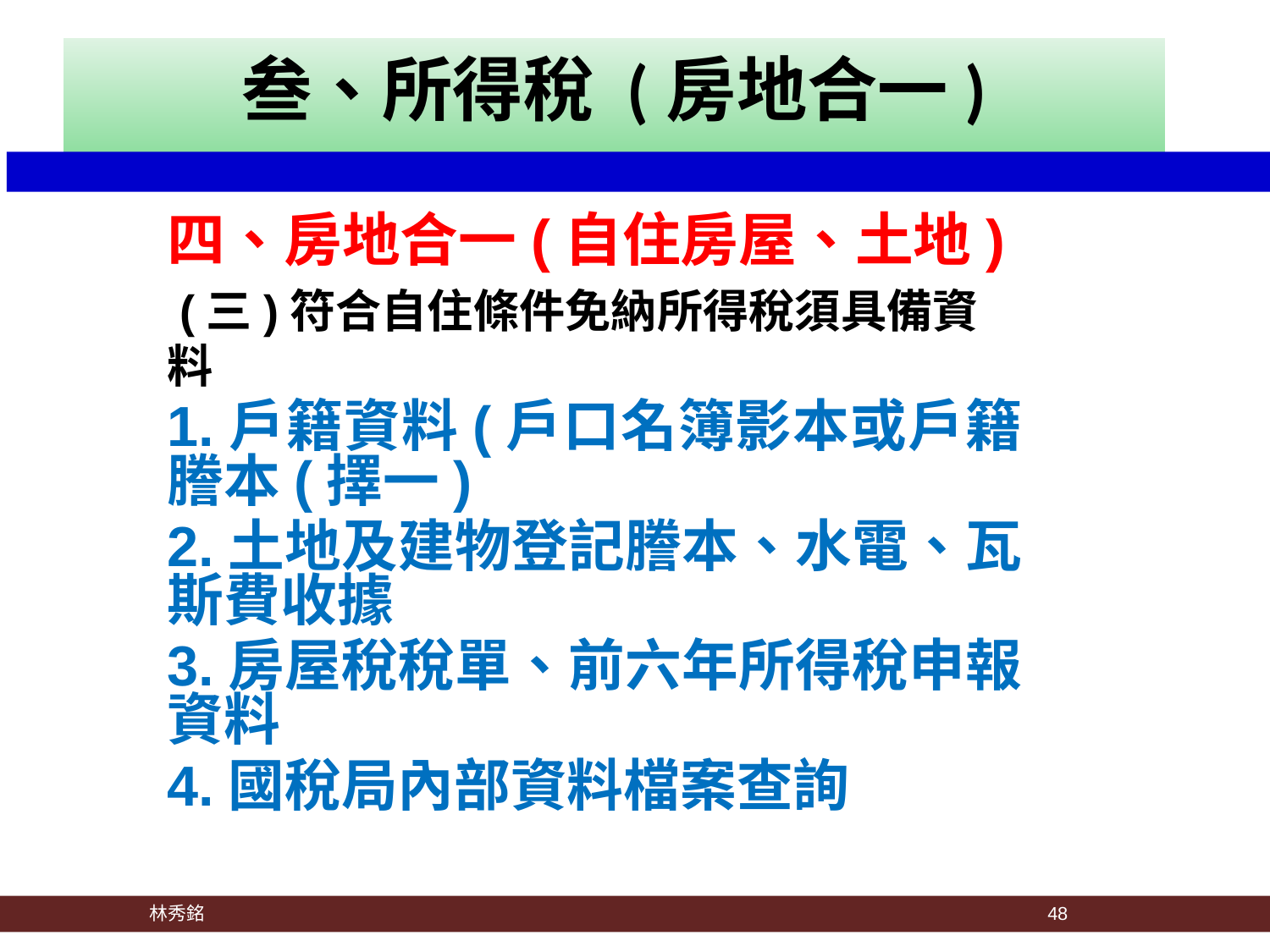

叁、所得稅 (房地合一)
#

四、房地合一(自住房屋、土地)
 (三)符合自住條件免納所得稅須具備資料
1.戶籍資料(戶口名簿影本或戶籍謄本(擇一)
2.土地及建物登記謄本、水電、瓦斯費收據
3.房屋稅稅單、前六年所得稅申報資料
4.國稅局內部資料檔案查詢

                                 林秀銘
48